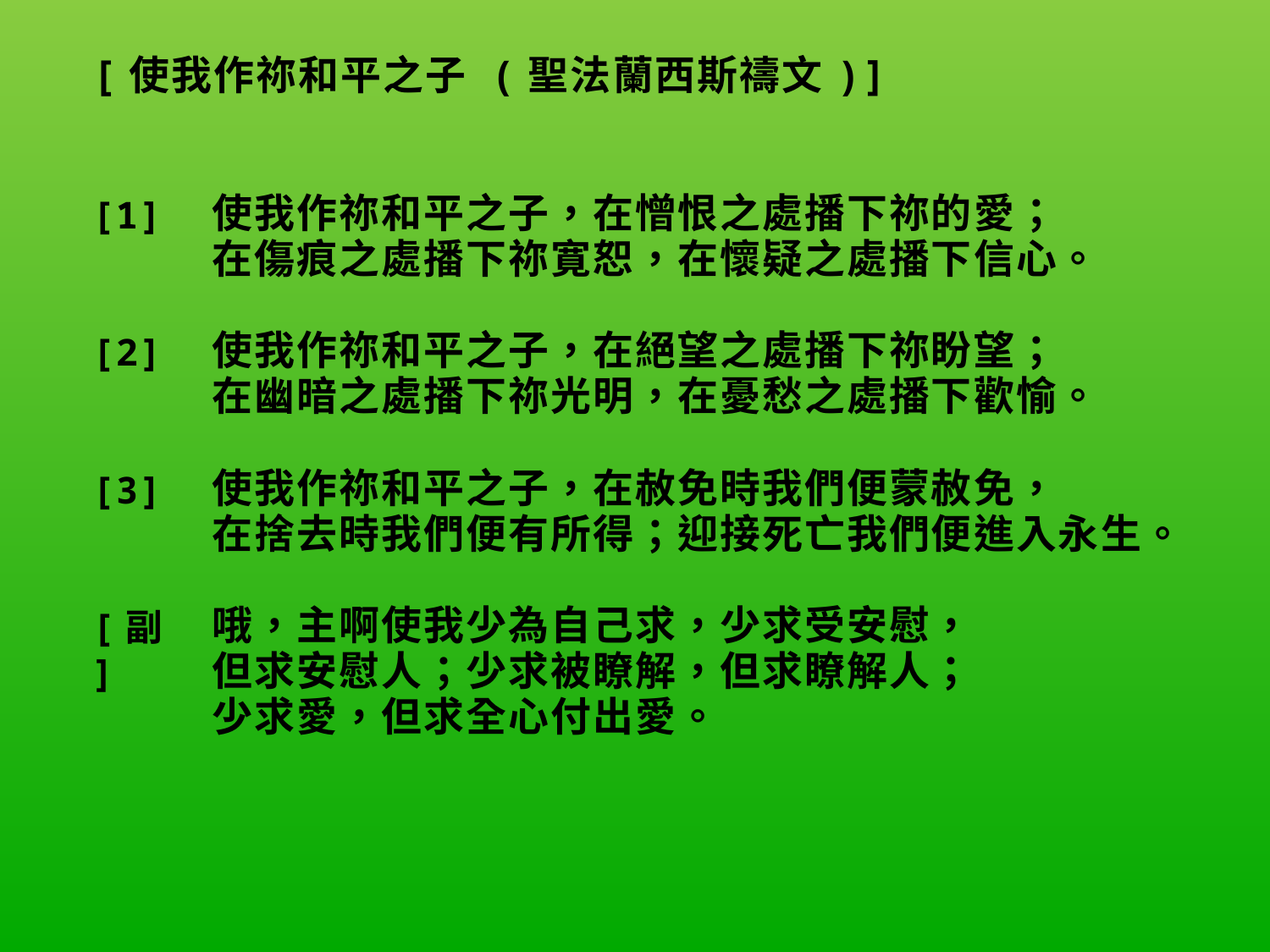

| [使我作祢和平之子 (聖法蘭西斯禱文)] |  |
| --- | --- |
| [1]      [2]      [3]      [副] | 使我作祢和平之子，在憎恨之處播下祢的愛； 在傷痕之處播下祢寛恕，在懷疑之處播下信心。   使我作祢和平之子，在絕望之處播下祢盼望； 在幽暗之處播下祢光明，在憂愁之處播下歡愉。   使我作祢和平之子，在赦免時我們便蒙赦免， 在捨去時我們便有所得；迎接死亡我們便進入永生。   哦，主啊使我少為自己求，少求受安慰， 但求安慰人；少求被瞭解，但求瞭解人； 少求愛，但求全心付出愛。 |